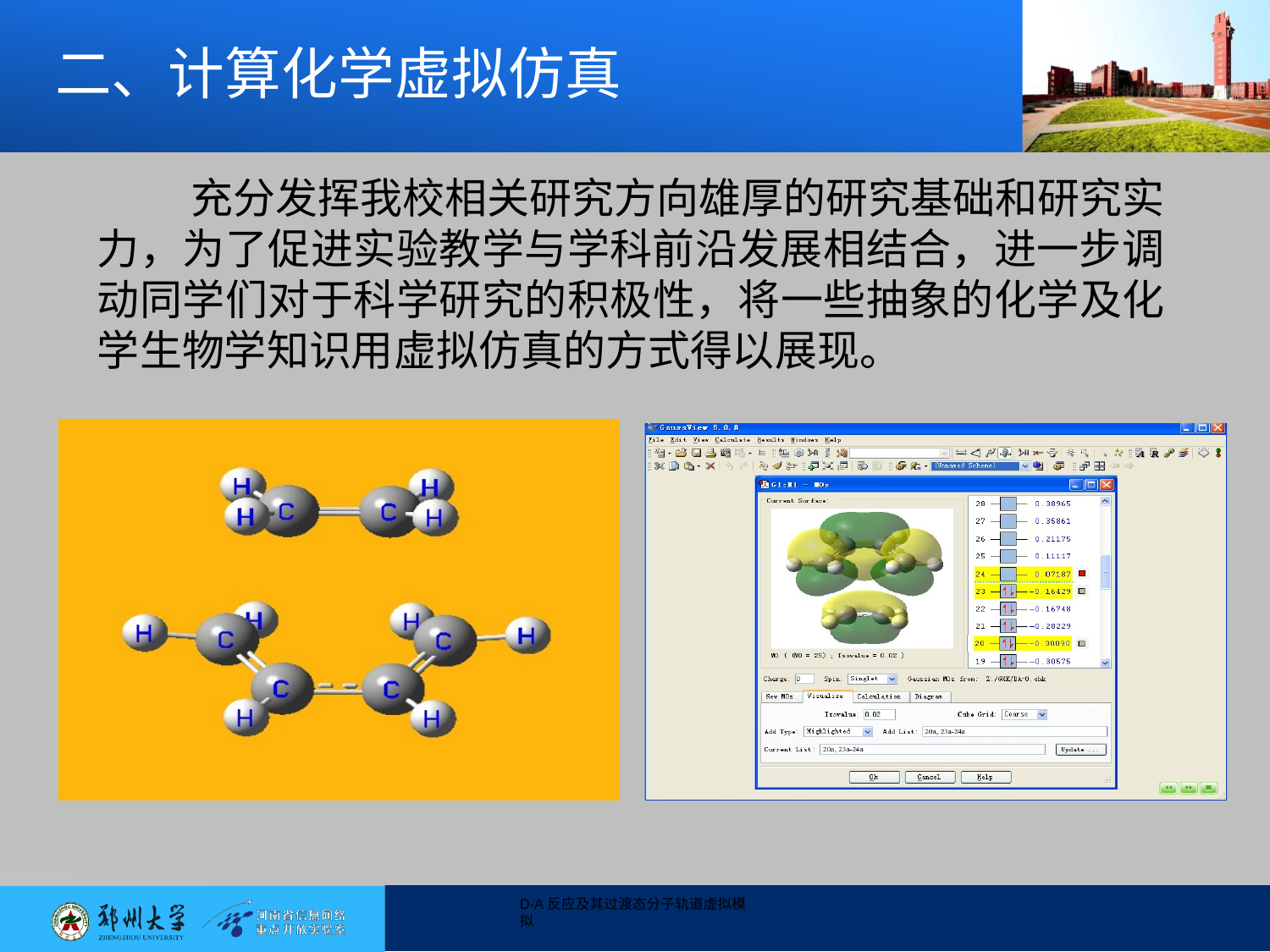

# 二、计算化学虚拟仿真
充分发挥我校相关研究方向雄厚的研究基础和研究实 力，为了促进实验教学与学科前沿发展相结合，进一步调 动同学们对于科学研究的积极性，将一些抽象的化学及化 学生物学知识用虚拟仿真的方式得以展现。

D-A反应及其过渡态分子轨道虚拟模拟